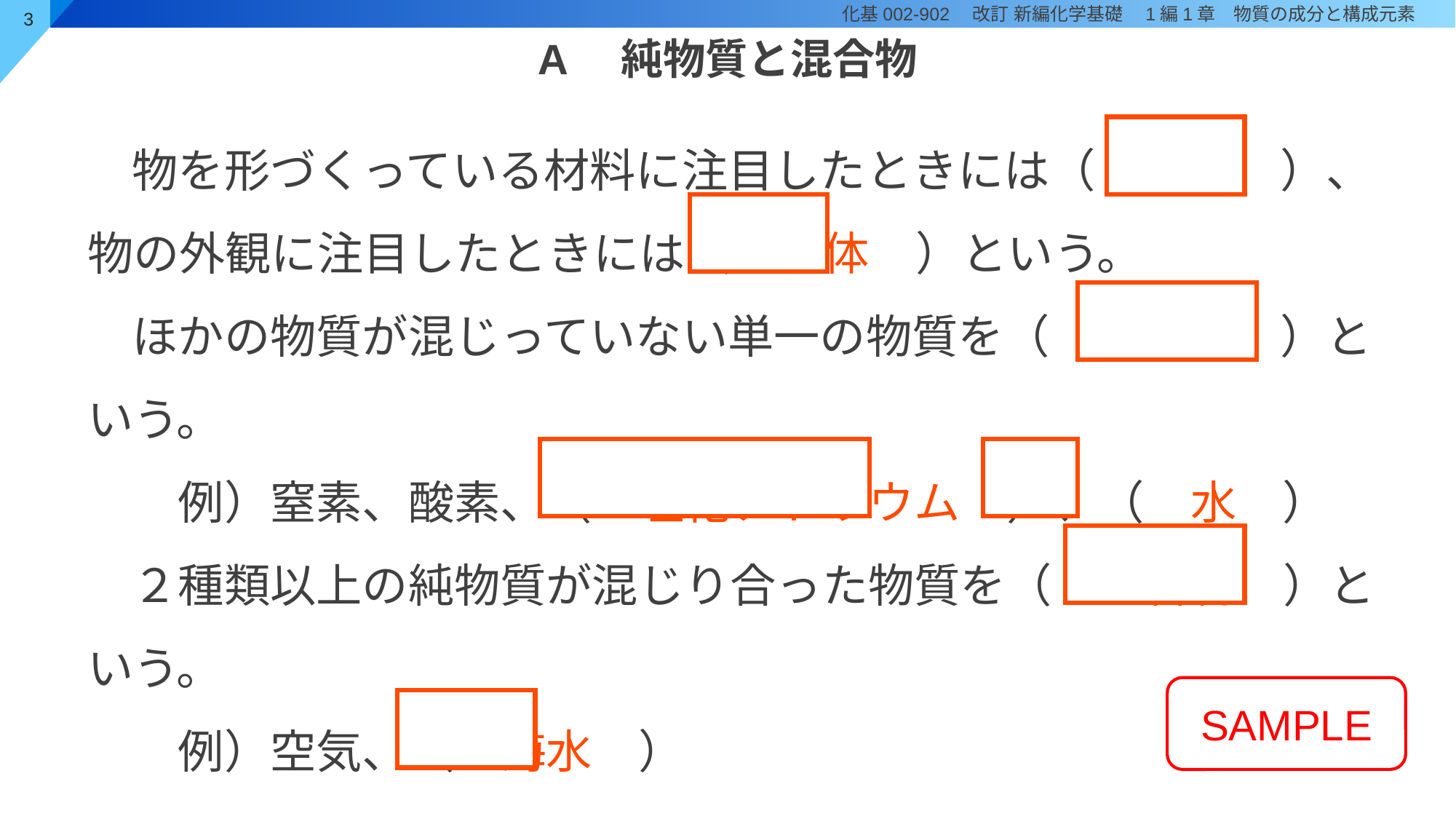

# A　純物質と混合物
物を形づくっている材料に注目したときには（　物質　）、物の外観に注目したときには（　物体　）という。
ほかの物質が混じっていない単一の物質を（　純物質　）という。
　例）窒素、酸素、（　塩化ナトリウム　）、（　水　）
２種類以上の純物質が混じり合った物質を（　混合物　）という。
　例）空気、（　海水　）

SAMPLE